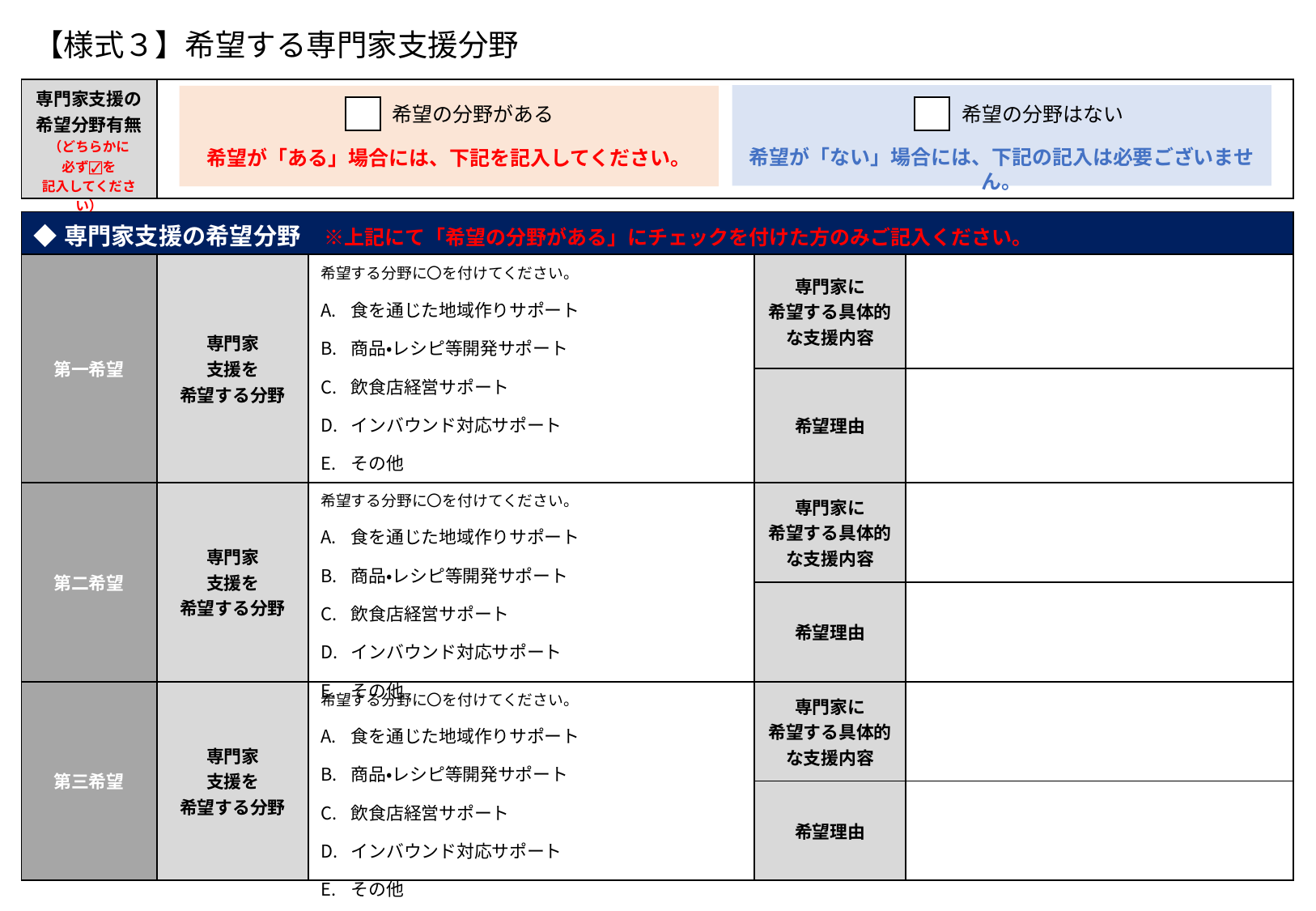

【様式３】希望する専門家支援分野
| 専門家支援の 希望分野有無 （どちらかに 必ず☑を 記入してください） |  |
| --- | --- |

希望の分野がある
希望の分野はない

希望が「ない」場合には、下記の記入は必要ございません。
希望が「ある」場合には、下記を記入してください。
| ◆専門家支援の希望分野　※上記にて「希望の分野がある」にチェックを付けた方のみご記入ください。 |  |  |  |  |
| --- | --- | --- | --- | --- |
| 第一希望 | 専門家 支援を 希望する分野 | 希望する分野に〇を付けてください。 食を通じた地域作りサポート 商品・レシピ等開発サポート 飲食店経営サポート インバウンド対応サポート その他 | 専門家に 希望する具体的な支援内容 |  |
|  |  |  | 希望理由 |  |
| 第二希望 | 専門家 支援を 希望する分野 | 希望する分野に〇を付けてください。 食を通じた地域作りサポート 商品・レシピ等開発サポート 飲食店経営サポート インバウンド対応サポート その他 | 専門家に 希望する具体的な支援内容 |  |
|  |  |  | 希望理由 |  |
| 第三希望 | 専門家 支援を 希望する分野 | 希望する分野に〇を付けてください。 食を通じた地域作りサポート 商品・レシピ等開発サポート 飲食店経営サポート インバウンド対応サポート その他 | 専門家に 希望する具体的な支援内容 |  |
|  |  |  | 希望理由 |  |